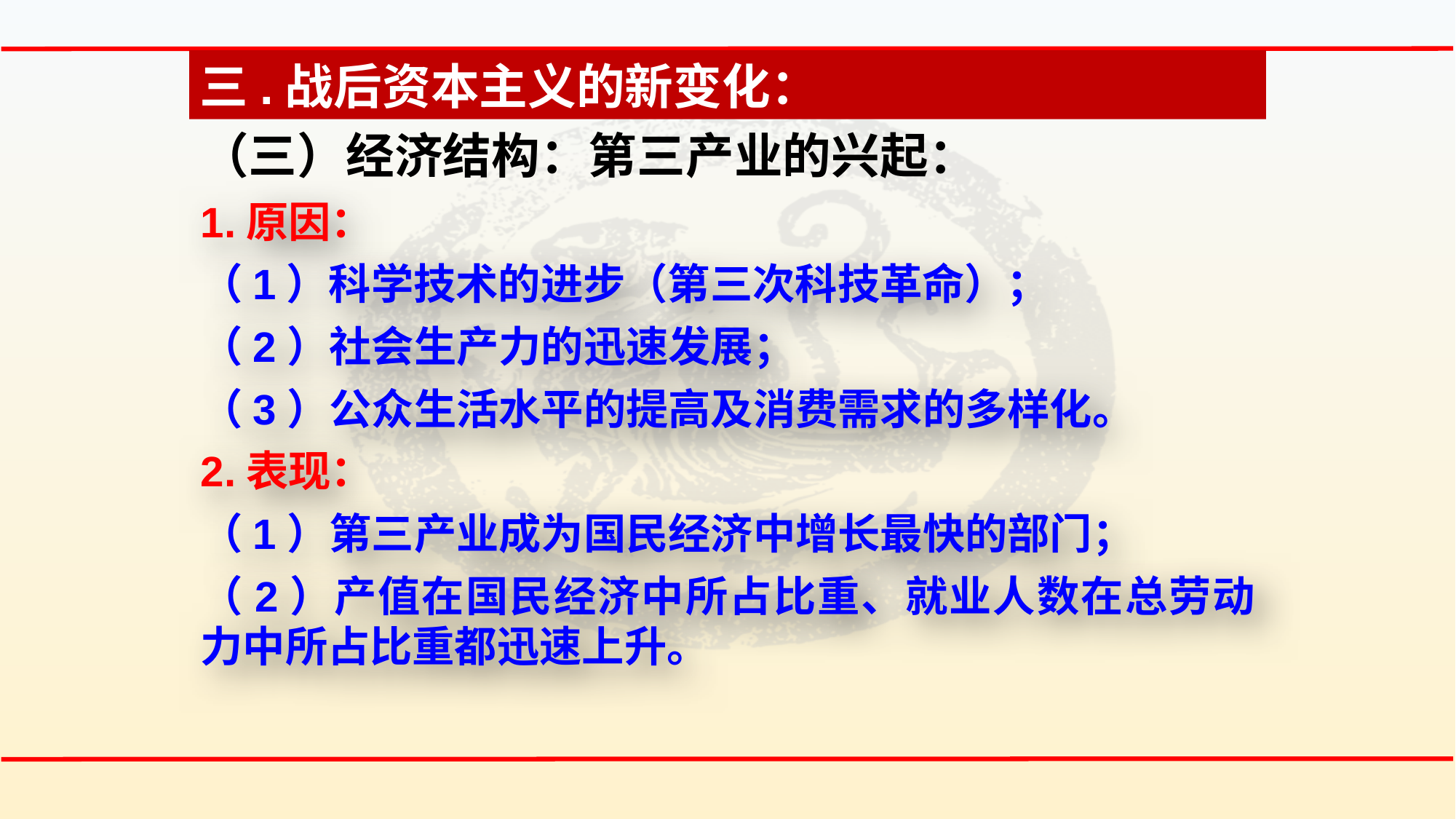

三.战后资本主义的新变化：
（三）经济结构：第三产业的兴起：
1.原因：
（1）科学技术的进步（第三次科技革命）；
（2）社会生产力的迅速发展；
（3）公众生活水平的提高及消费需求的多样化。
2.表现：
（1）第三产业成为国民经济中增长最快的部门；
（2）产值在国民经济中所占比重、就业人数在总劳动力中所占比重都迅速上升。